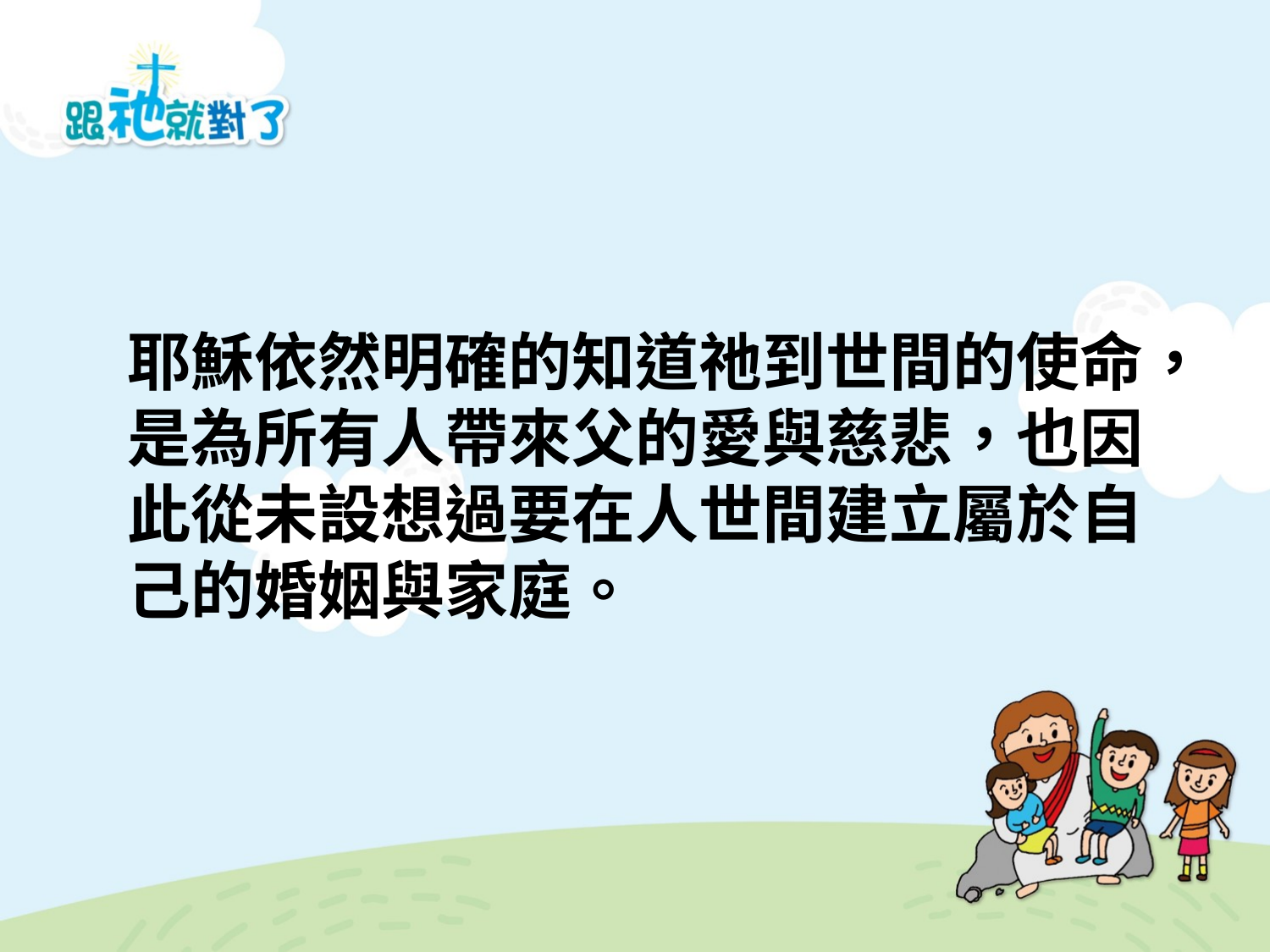

耶穌依然明確的知道祂到世間的使命，是為所有人帶來父的愛與慈悲，也因此從未設想過要在人世間建立屬於自己的婚姻與家庭。